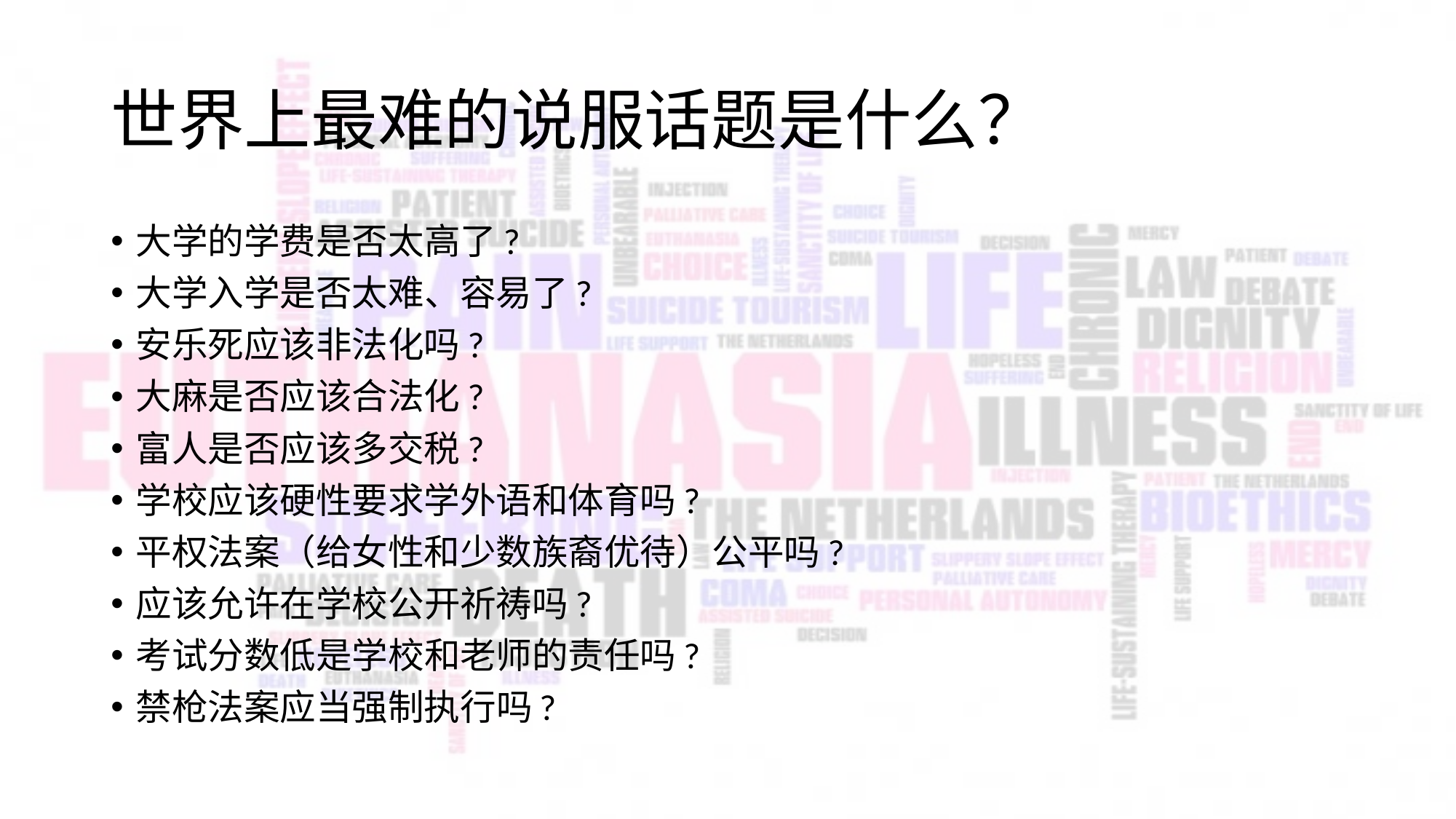

# 世界上最难的说服话题是什么？
大学的学费是否太高了?
大学入学是否太难、容易了?
安乐死应该非法化吗?
大麻是否应该合法化?
富人是否应该多交税?
学校应该硬性要求学外语和体育吗?
平权法案（给女性和少数族裔优待）公平吗?
应该允许在学校公开祈祷吗?
考试分数低是学校和老师的责任吗?
禁枪法案应当强制执行吗?